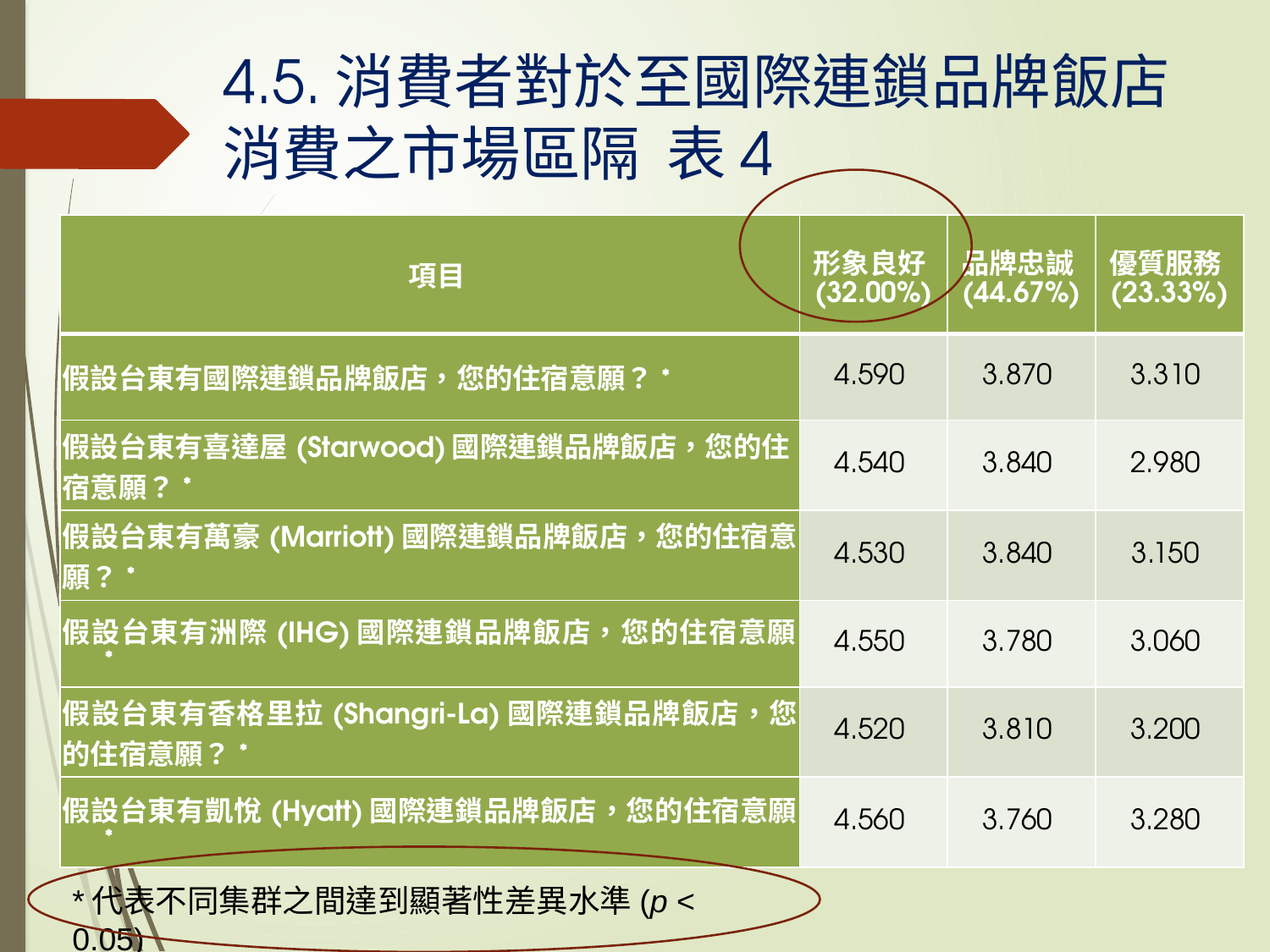

# 4.5.消費者對於至國際連鎖品牌飯店消費之市場區隔  表4

| 項目 | 形象良好(32.00%) | 品牌忠誠(44.67%) | 優質服務(23.33%) |
| --- | --- | --- | --- |
| 假設台東有國際連鎖品牌飯店，您的住宿意願？\* | 4.590 | 3.870 | 3.310 |
| 假設台東有喜達屋(Starwood)國際連鎖品牌飯店，您的住宿意願？\* | 4.540 | 3.840 | 2.980 |
| 假設台東有萬豪(Marriott)國際連鎖品牌飯店，您的住宿意願？\* | 4.530 | 3.840 | 3.150 |
| 假設台東有洲際(IHG)國際連鎖品牌飯店，您的住宿意願？\* | 4.550 | 3.780 | 3.060 |
| 假設台東有香格里拉(Shangri-La)國際連鎖品牌飯店，您的住宿意願？\* | 4.520 | 3.810 | 3.200 |
| 假設台東有凱悅(Hyatt)國際連鎖品牌飯店，您的住宿意願？\* | 4.560 | 3.760 | 3.280 |

*代表不同集群之間達到顯著性差異水準(p < 0.05)